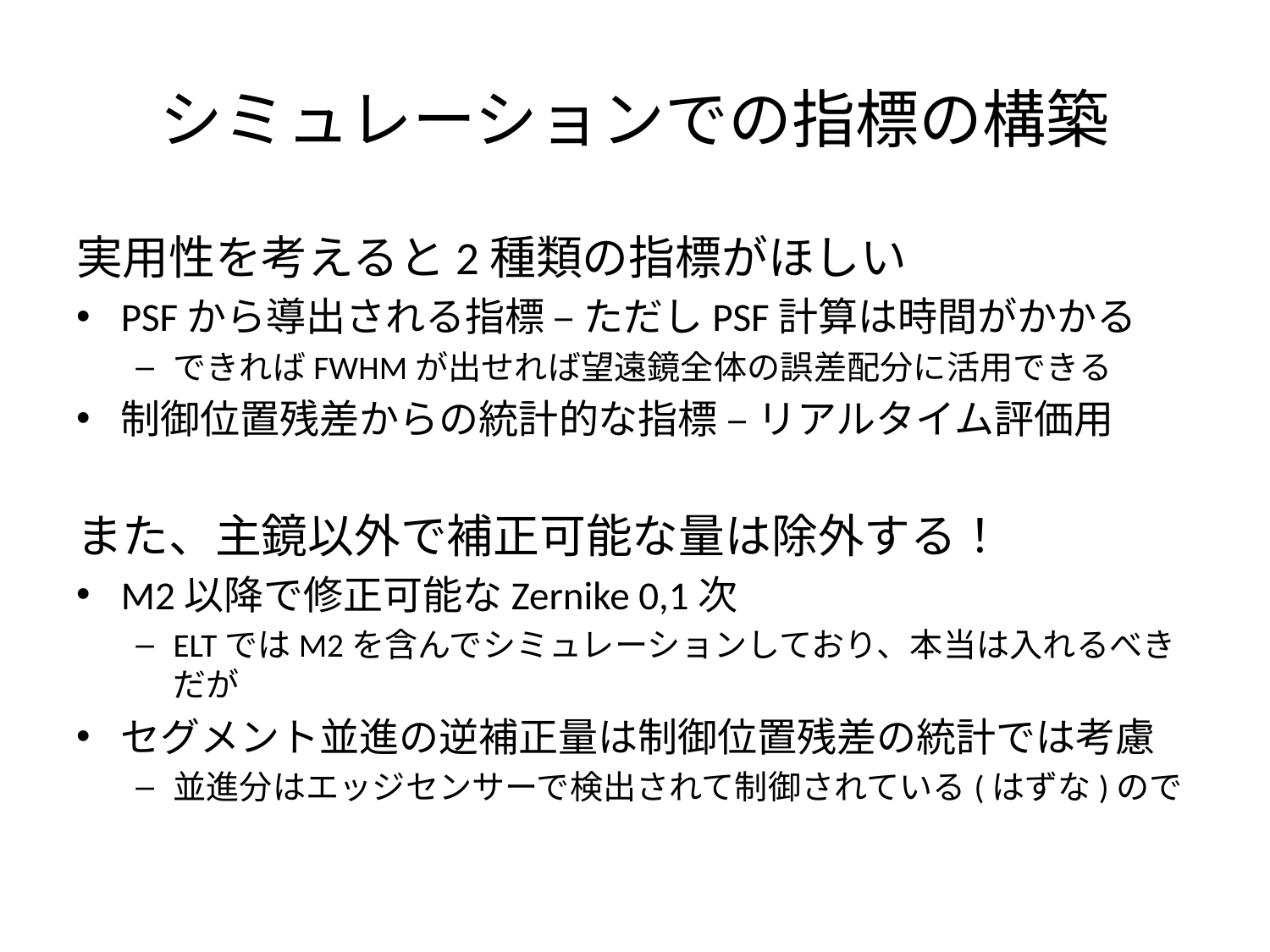

# シミュレーションでの指標の構築
実用性を考えると2種類の指標がほしい
PSFから導出される指標 – ただしPSF計算は時間がかかる
できればFWHMが出せれば望遠鏡全体の誤差配分に活用できる
制御位置残差からの統計的な指標 – リアルタイム評価用

また、主鏡以外で補正可能な量は除外する！
M2以降で修正可能なZernike 0,1次
ELTではM2を含んでシミュレーションしており、本当は入れるべきだが
セグメント並進の逆補正量は制御位置残差の統計では考慮
並進分はエッジセンサーで検出されて制御されている(はずな)ので